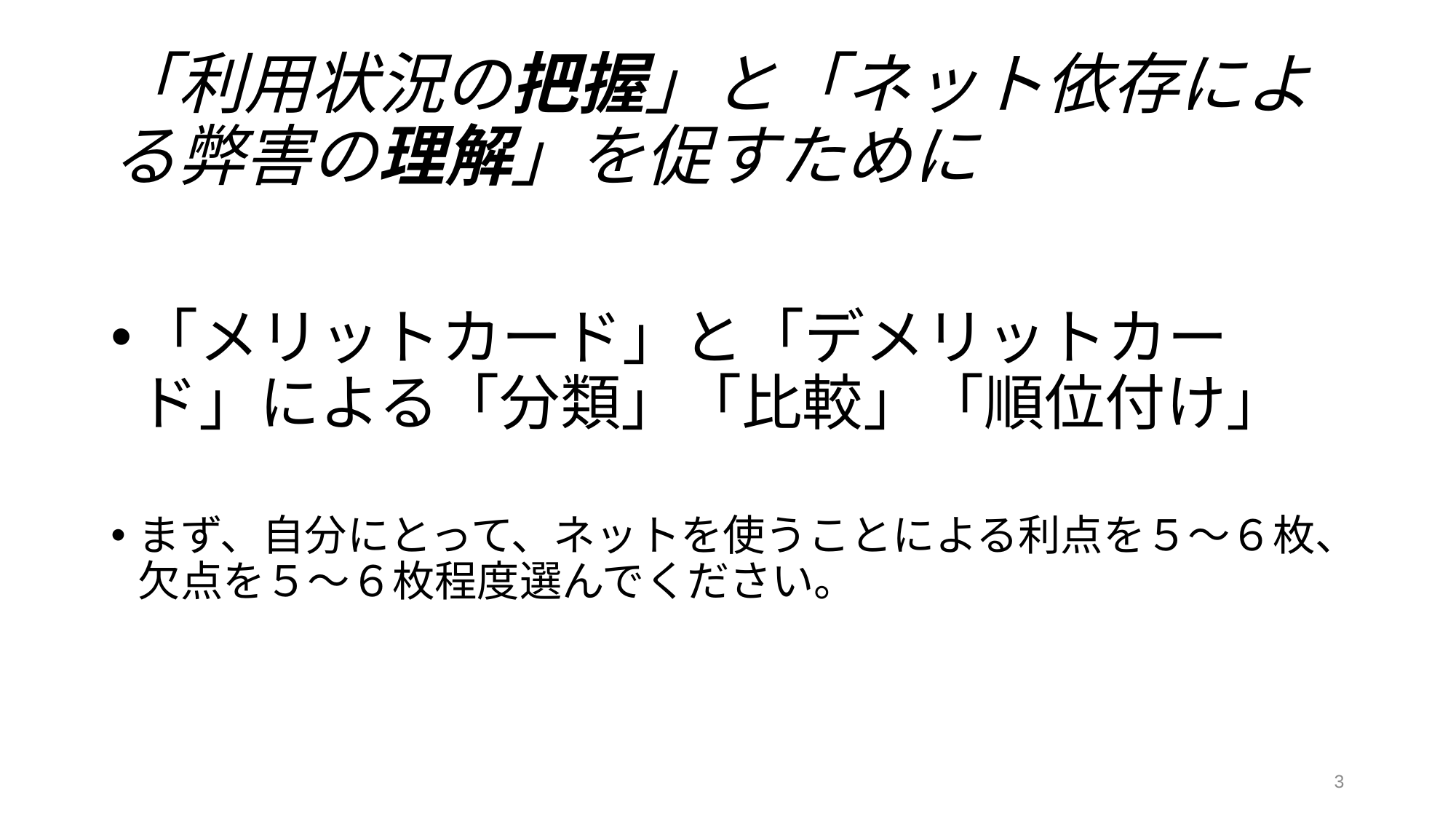

# 「利用状況の把握」と「ネット依存による弊害の理解」を促すために
「メリットカード」と「デメリットカード」による「分類」「比較」「順位付け」

まず、自分にとって、ネットを使うことによる利点を５〜６枚、欠点を５〜６枚程度選んでください。

3